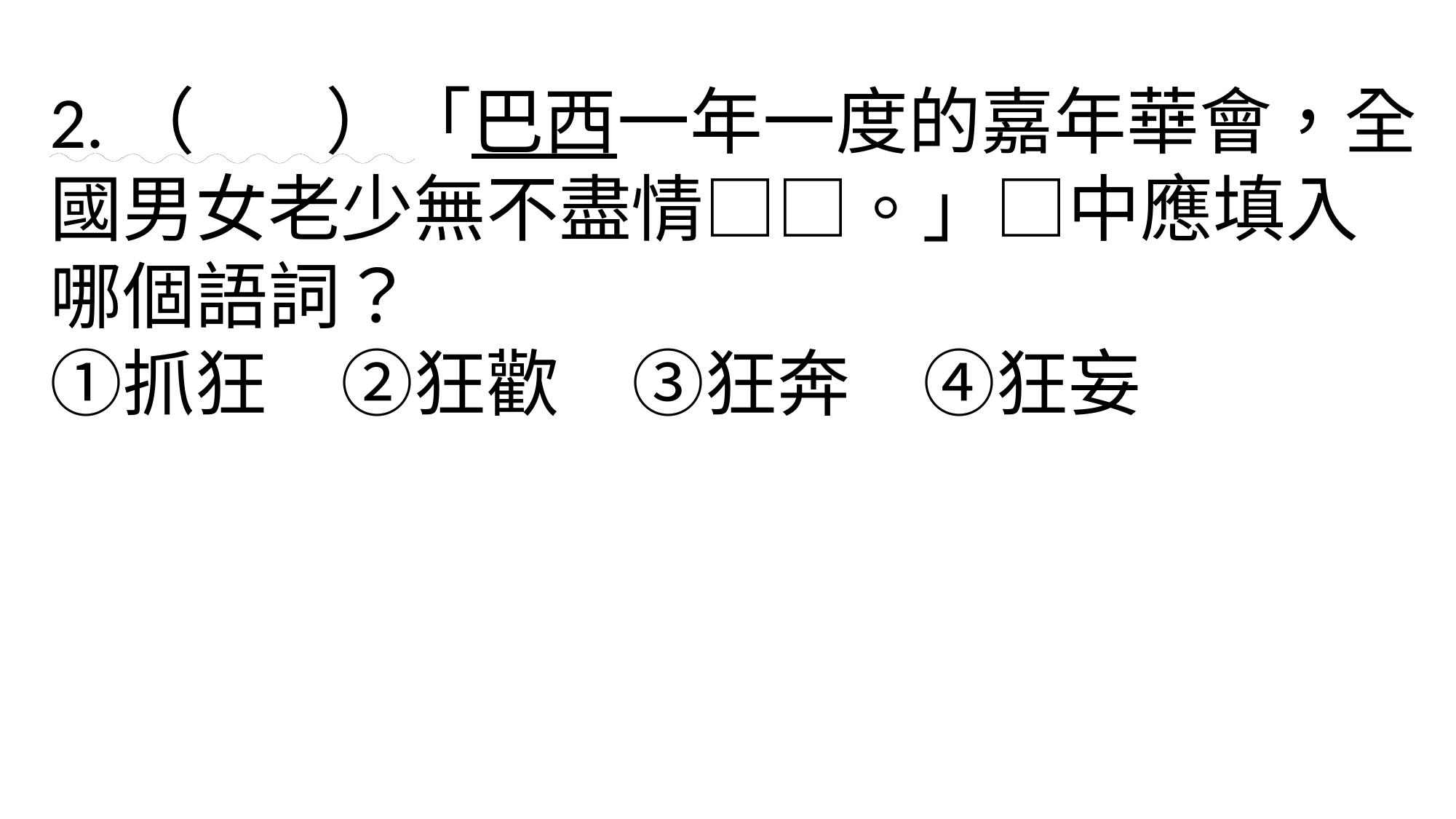

2.（        ）「巴西一年一度的嘉年華會，全國男女老少無不盡情□□。」□中應填入哪個語詞？　
①抓狂　②狂歡　③狂奔　④狂妄